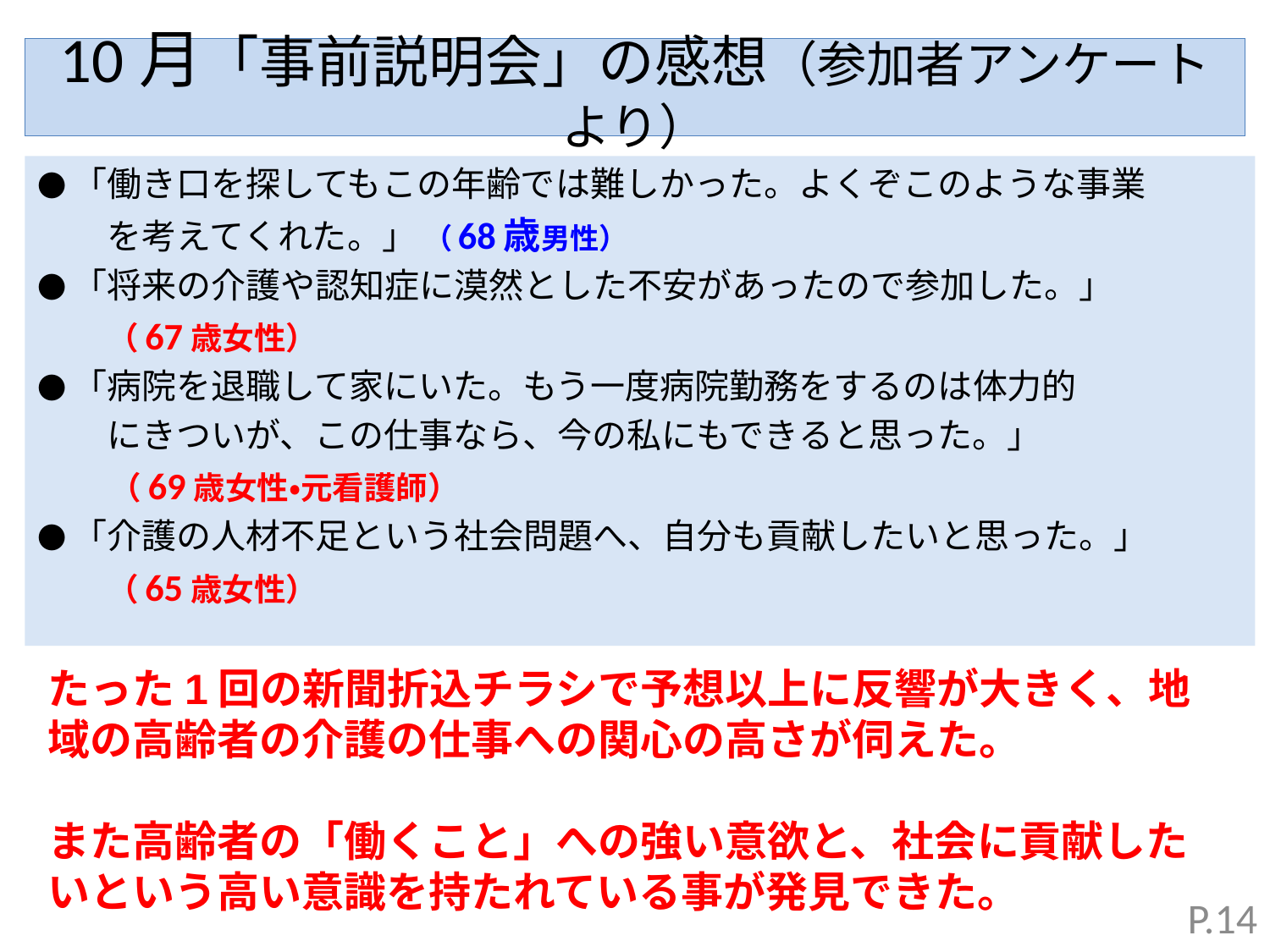

# 10月「事前説明会」の感想（参加者アンケートより）
●「働き口を探してもこの年齢では難しかった。よくぞこのような事業
　　を考えてくれた。」 （68歳男性）
●「将来の介護や認知症に漠然とした不安があったので参加した。」
　　（67歳女性）
●「病院を退職して家にいた。もう一度病院勤務をするのは体力的
　　にきついが、この仕事なら、今の私にもできると思った。」
　　（69歳女性・元看護師）
●「介護の人材不足という社会問題へ、自分も貢献したいと思った。」
　　（65歳女性）

たった1回の新聞折込チラシで予想以上に反響が大きく、地域の高齢者の介護の仕事への関心の高さが伺えた。

また高齢者の「働くこと」への強い意欲と、社会に貢献したいという高い意識を持たれている事が発見できた。

P.14